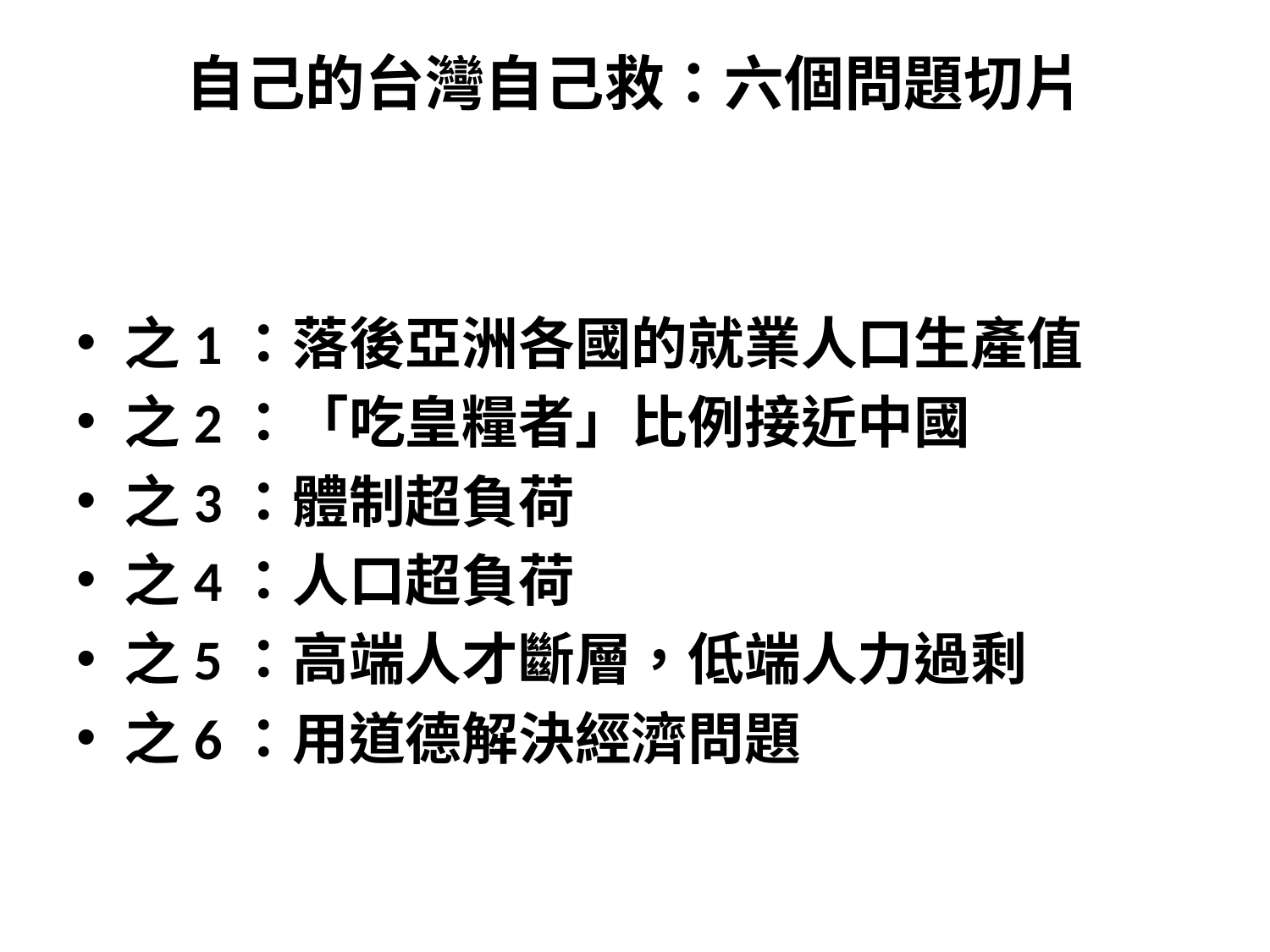

# 自己的台灣自己救：六個問題切片

之1：落後亞洲各國的就業人口生產值
之2：「吃皇糧者」比例接近中國
之3：體制超負荷
之4：人口超負荷
之5：高端人才斷層，低端人力過剩
之6：用道德解決經濟問題